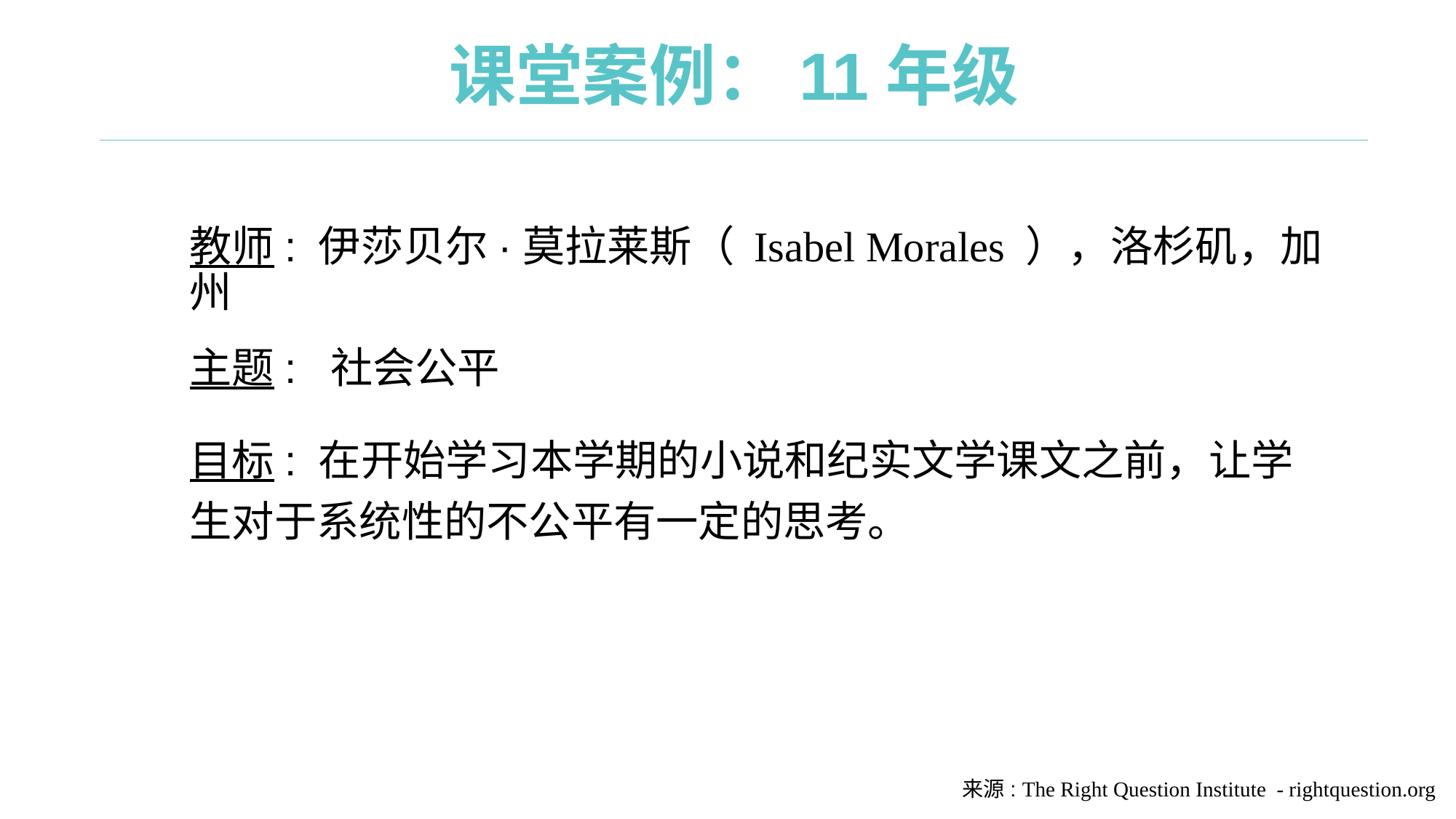

# 课堂案例：11年级
教师: 伊莎贝尔·莫拉莱斯（ Isabel Morales ），洛杉矶，加州
主题:  社会公平
目标: 在开始学习本学期的小说和纪实文学课文之前，让学生对于系统性的不公平有一定的思考。